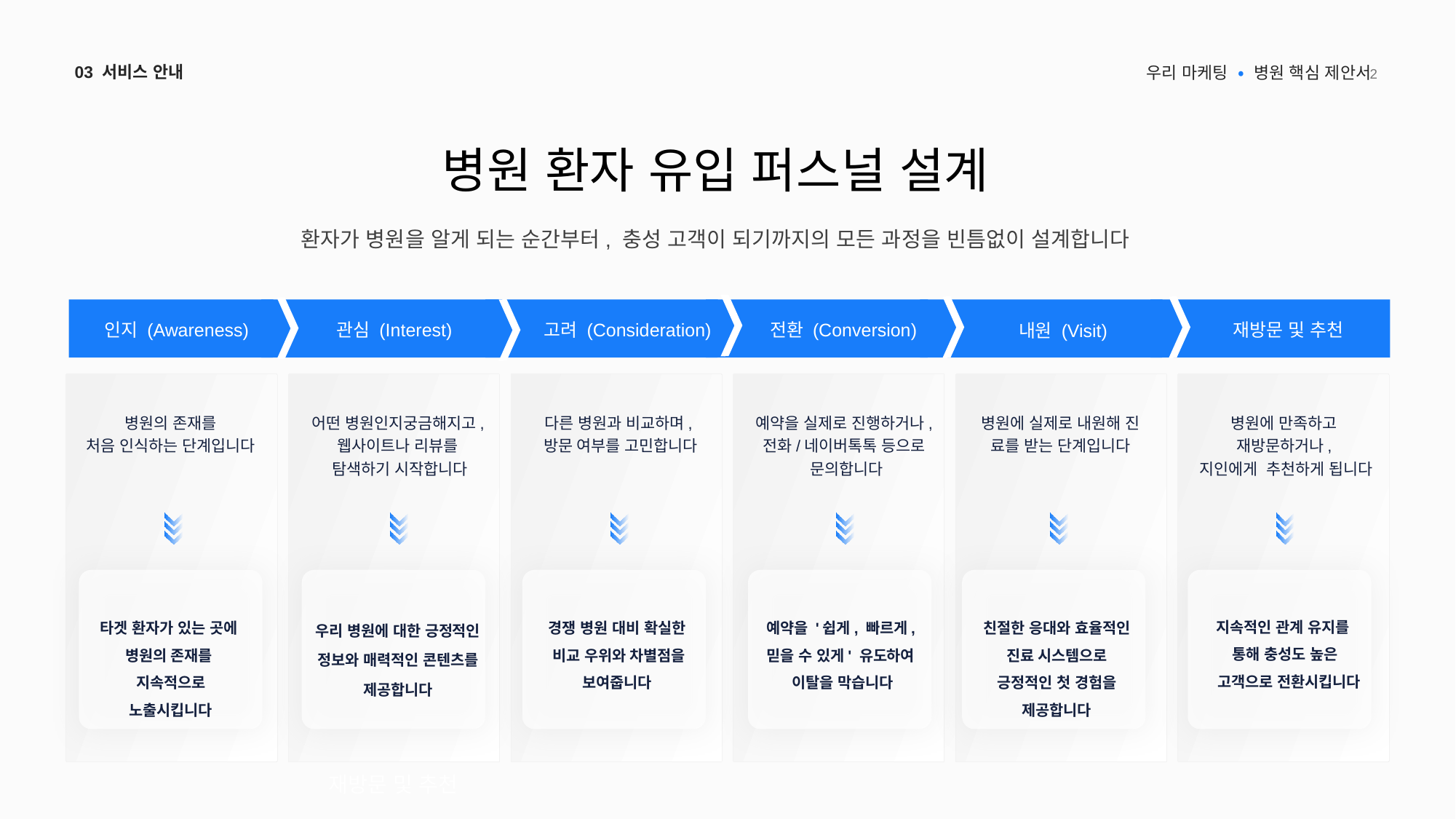

2
03 서비스 안내
우리 마케팅  •  병원 핵심 제안서
병원 환자 유입 퍼스널 설계
환자가 병원을 알게 되는 순간부터, 충성 고객이 되기까지의 모든 과정을 빈틈없이 설계합니다

인지 (Awareness)
관심 (Interest)
고려 (Consideration)
전환 (Conversion)
재방문 및 추천
내원 (Visit)

병원의 존재를
처음 인식하는 단계입니다
어떤 병원인지궁금해지고,
웹사이트나 리뷰를
탐색하기 시작합니다
다른 병원과 비교하며,
방문 여부를 고민합니다
예약을 실제로 진행하거나,
전화/네이버톡톡 등으로
문의합니다

병원에 실제로 내원해 진
료를 받는 단계입니다
병원에 만족하고
재방문하거나,
지인에게  추천하게 됩니다

지속적인 관계 유지를
통해 충성도 높은
 고객으로 전환시킵니다
타겟 환자가 있는 곳에
병원의 존재를
지속적으로 노출시킵니다
우리 병원에 대한 긍정적인 정보와 매력적인 콘텐츠를 제공합니다
경쟁 병원 대비 확실한
 비교 우위와 차별점을
보여줍니다
예약을 '쉽게, 빠르게,
믿을 수 있게' 유도하여
이탈을 막습니다
친절한 응대와 효율적인 진료 시스템으로 긍정적인 첫 경험을 제공합니다
재방문 및 추천
병원에 실제로 내원해 진료를 받는 단계입니다
전략: 친절한 응대와 효율적인 진료 시스템으로 긍정적인 첫 경험을 제공합니다
병원에 만족하고 재방문하거나, 지인에게 추천하게 됩니다
전략: 지속적인 관계 유지를 통해 충성도 높은 고객으로 전환시킵니다